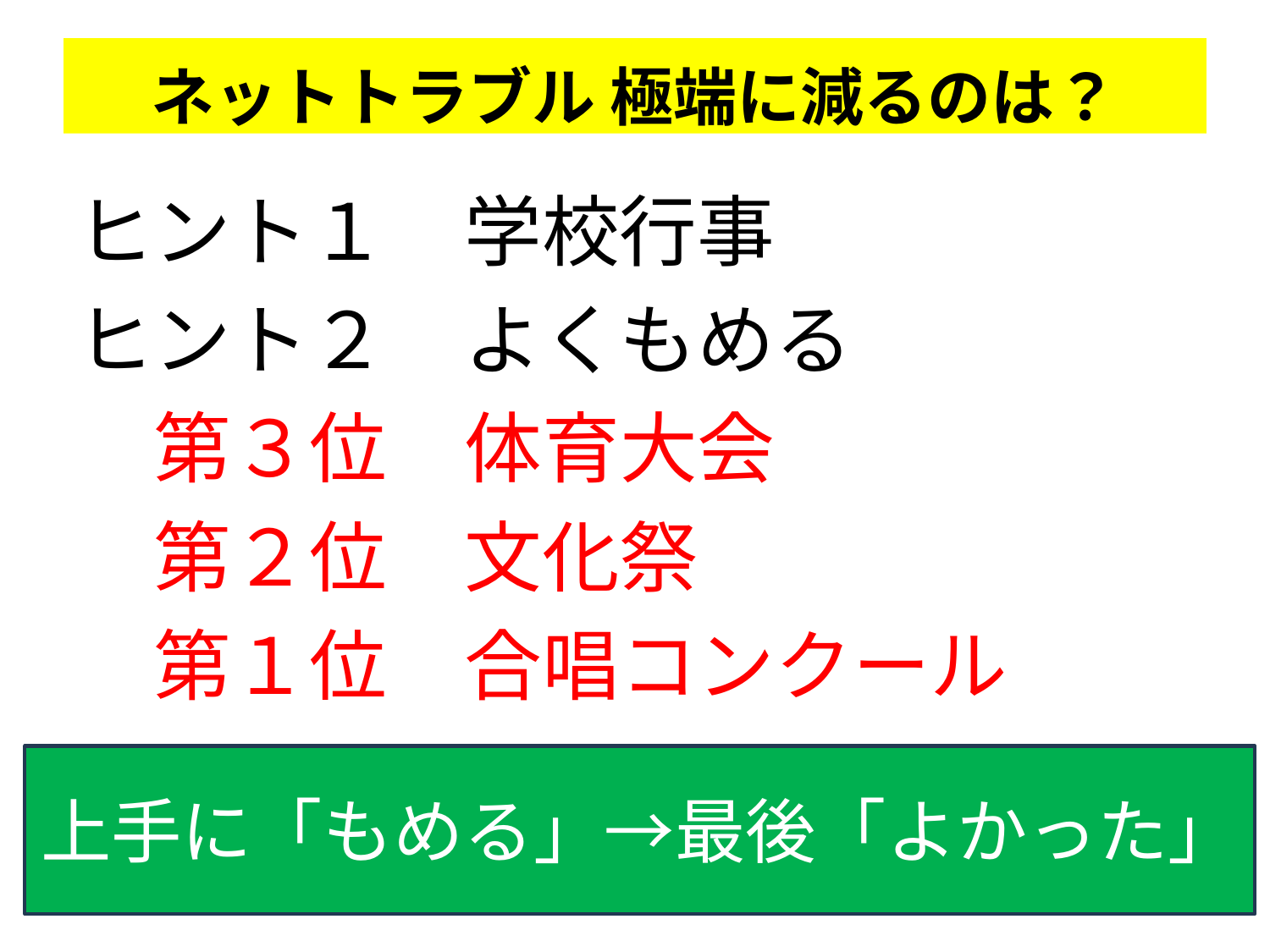

# ネットトラブル 極端に減るのは？
ヒント１　学校行事
ヒント２　よくもめる
　第３位　体育大会
　第２位　文化祭
　第１位　合唱コンクール

上手に「もめる」→最後「よかった」